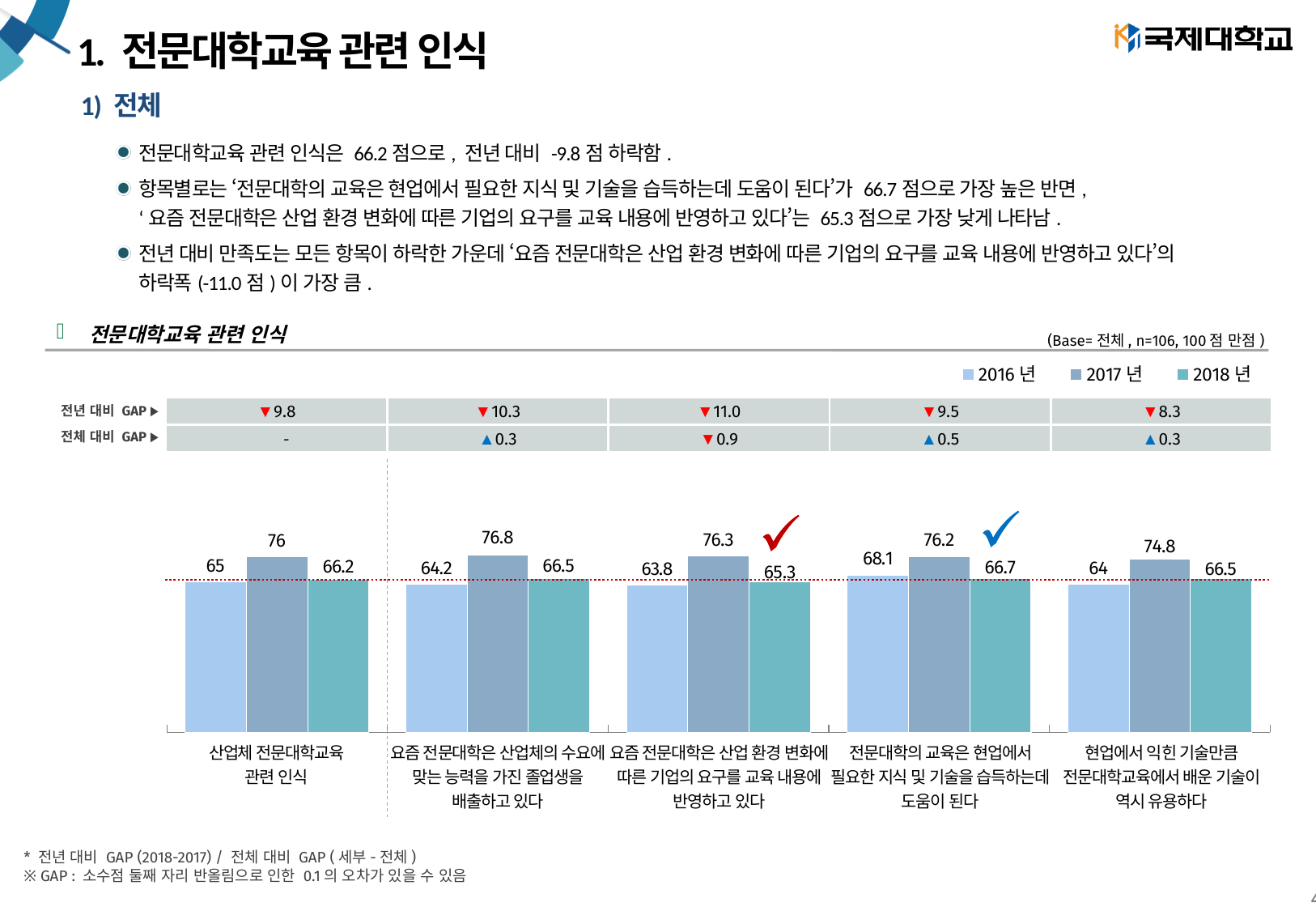

# 1. 전문대학교육 관련 인식
1) 전체
전문대학교육 관련 인식은 66.2점으로, 전년 대비 -9.8점 하락함.
항목별로는 ‘전문대학의 교육은 현업에서 필요한 지식 및 기술을 습득하는데 도움이 된다’가 66.7점으로 가장 높은 반면,
‘요즘 전문대학은 산업 환경 변화에 따른 기업의 요구를 교육 내용에 반영하고 있다’는 65.3점으로 가장 낮게 나타남.
전년 대비 만족도는 모든 항목이 하락한 가운데 ‘요즘 전문대학은 산업 환경 변화에 따른 기업의 요구를 교육 내용에 반영하고 있다’의
하락폭(-11.0점)이 가장 큼.
전문대학교육 관련 인식
(Base=전체, n=106, 100점 만점)

### Chart

| Category | 2016년 | 2017년 | 2018년 |
|---|---|---|---|
| 산업체 전문대학교육 관련 인식 | 65.0 | 76.0 | 66.23655660377358 |
| 요즘 전문대학은 산업체의 수요에 맞는 능력을 가진 졸업생을 배출하고 있다 | 64.2 | 76.8 | 66.50943396226415 |
| 요즘 전문대학은 산업 환경 변화에 따른 기업의 요구를 교육 내용에 반영하고 있다 | 63.8 | 76.3 | 65.25566037735847 |
| 전문대학의 교육은 현업에서 필요한지식 및 기술을 습득하는데 도움이 된다 | 68.1 | 76.2 | 66.6698113207547 |
| 현업에서 익힌 기술만큼 전문대학교육에서 배운 기술이 역시 유용하다 | 64.0 | 74.8 | 66.51132075471698 |
| ▼9.8 | ▼10.3 | ▼11.0 | ▼9.5 | ▼8.3 |
| --- | --- | --- | --- | --- |
| - | ▲0.3 | ▼0.9 | ▲0.5 | ▲0.3 |
전년 대비 GAP ▶
전체 대비 GAP ▶

| 산업체 전문대학교육 관련 인식 | 요즘 전문대학은 산업체의 수요에 맞는 능력을 가진 졸업생을 배출하고 있다 | 요즘 전문대학은 산업 환경 변화에 따른 기업의 요구를 교육 내용에 반영하고 있다 | 전문대학의 교육은 현업에서 필요한 지식 및 기술을 습득하는데 도움이 된다 | 현업에서 익힌 기술만큼 전문대학교육에서 배운 기술이 역시 유용하다 |
| --- | --- | --- | --- | --- |
* 전년 대비 GAP (2018-2017) / 전체 대비 GAP (세부-전체)
※ GAP : 소수점 둘째 자리 반올림으로 인한 0.1의 오차가 있을 수 있음